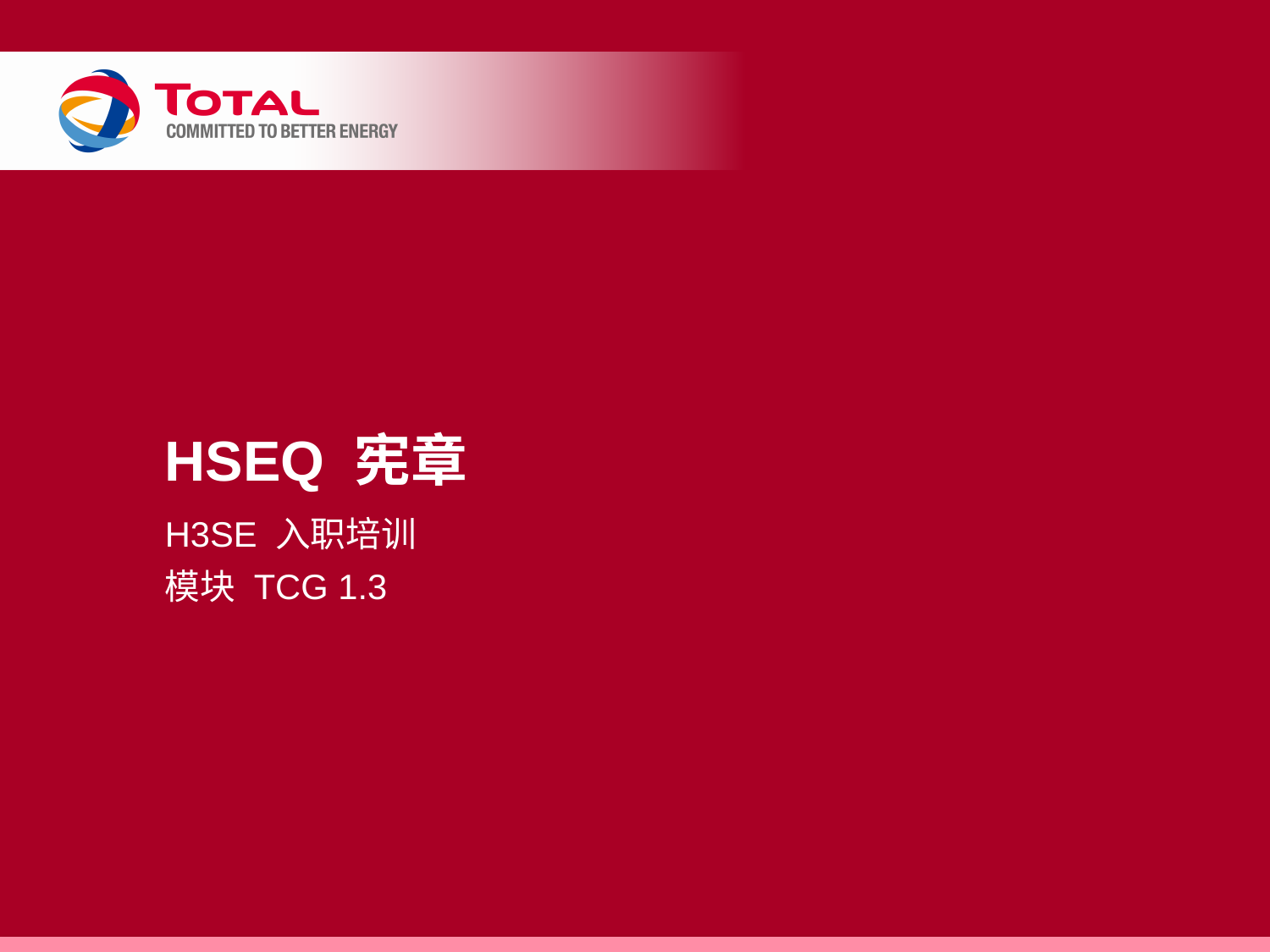

# HSEQ 宪章

H3SE 入职培训
模块 TCG 1.3